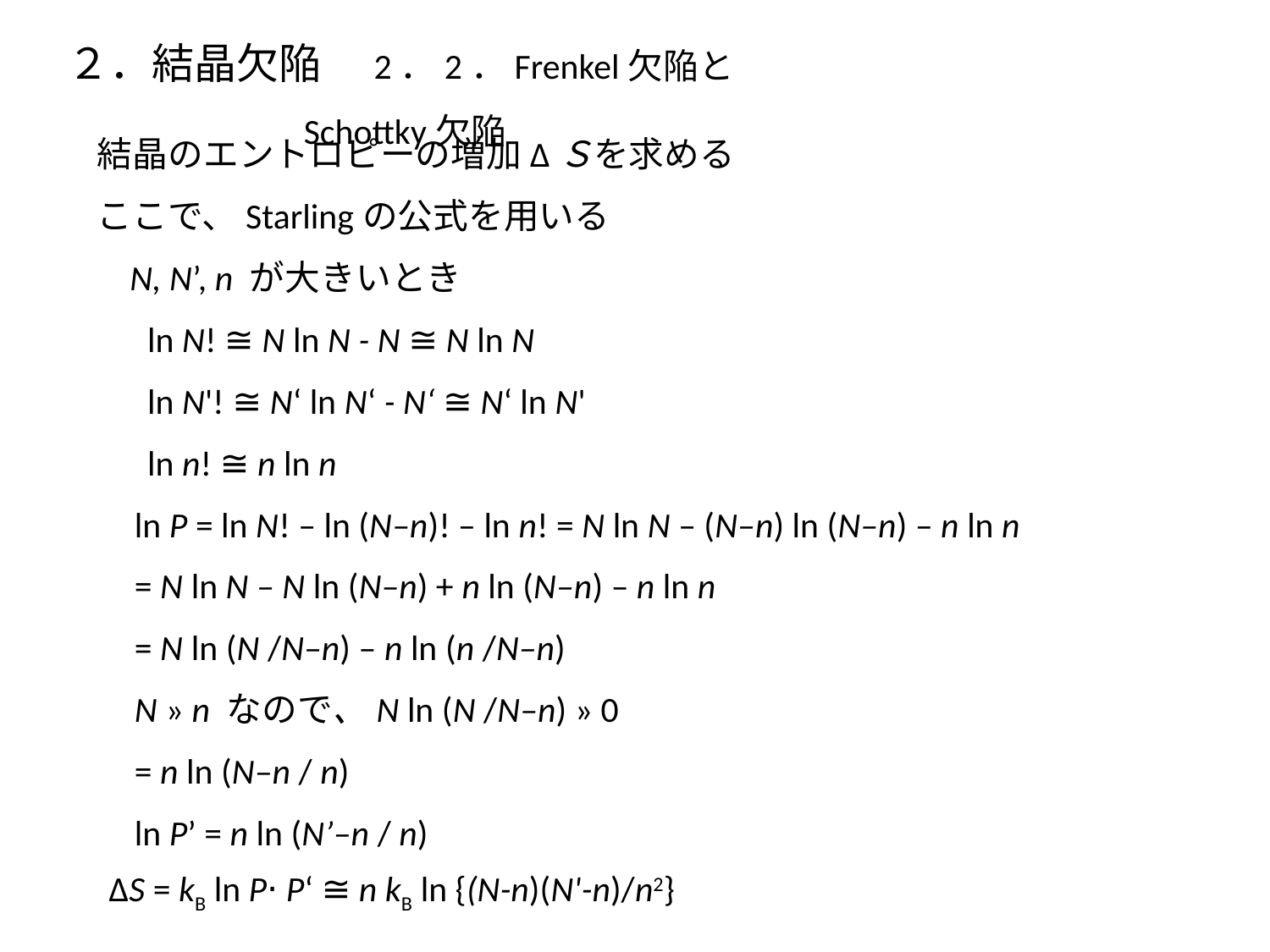

２．結晶欠陥　2．2．Frenkel欠陥とSchottky欠陥
結晶のエントロピーの増加ΔＳを求める
ここで、Starlingの公式を用いる
 N, N’, n が大きいとき
ln ⁡N! ≅ N ln⁡ N - N ≅ N ln ⁡N
ln ⁡N'! ≅ N‘ ln⁡ N‘ - N‘ ≅ N‘ ln ⁡N'
ln ⁡n! ≅ n ln ⁡n
ln P = ln N! – ln (N–n)! – ln n! = N ln N – (N–n) ln (N–n) – n ln n
= N ln N – N ln (N–n) + n ln (N–n) – n ln n
= N ln (N /N–n) – n ln (n /N–n)
N » n なので、N ln (N /N–n) » 0
= n ln (N–n / n)
ln P’ = n ln (N’–n / n)
ΔS = kB ln ⁡P⋅ P‘ ≅ n kB ln⁡ {(N-n)(N'-n)/n2}